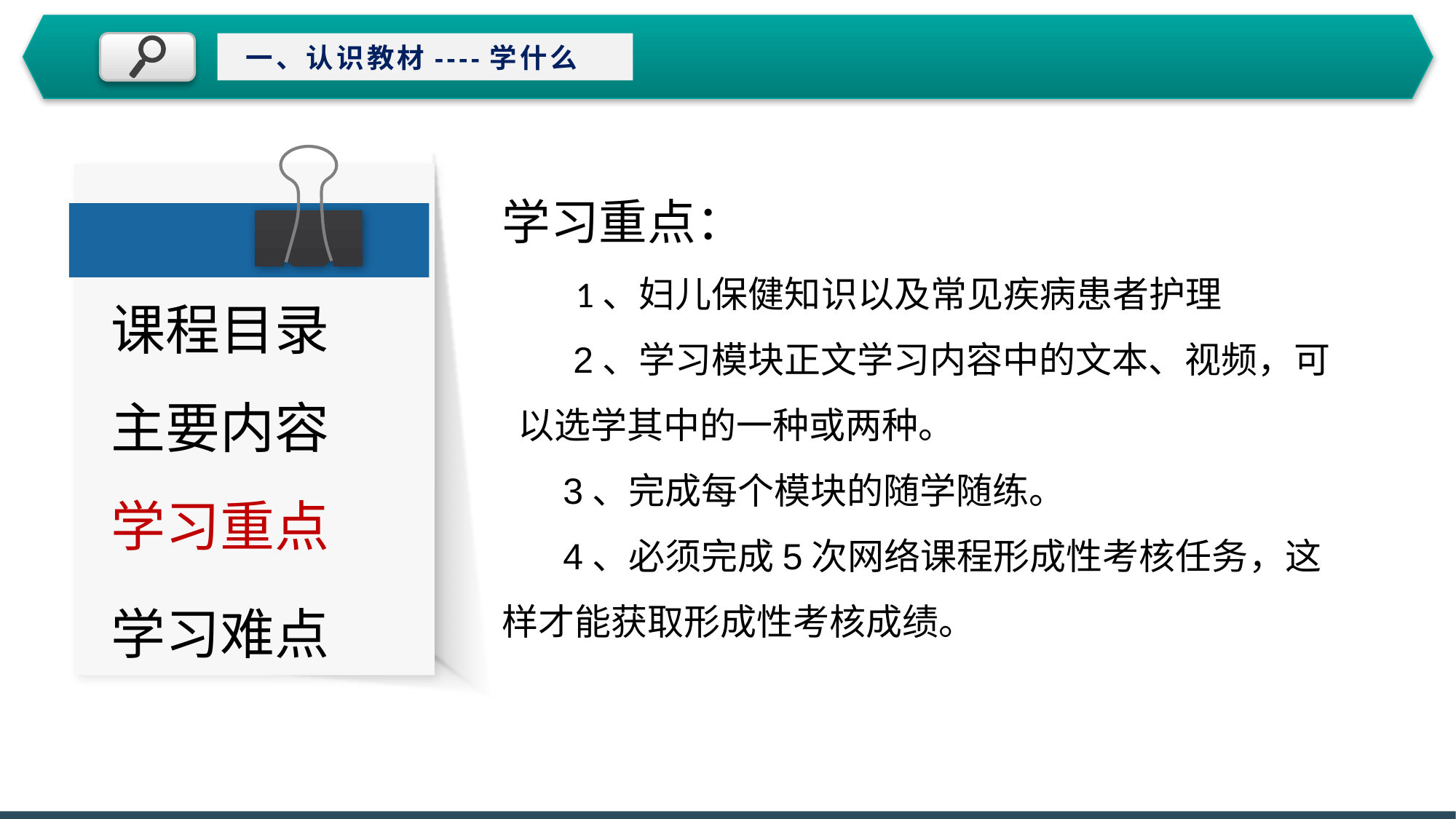

一、认识教材----学什么

教学目标

学习重点：
         1、妇儿保健知识以及常见疾病患者护理
       2、学习模块正文学习内容中的文本、视频，可     以选学其中的一种或两种。
      3、完成每个模块的随学随练。
      4、必须完成5次网络课程形成性考核任务，这样才能获取形成性考核成绩。

课程目录
主要内容
学习重点
学习难点